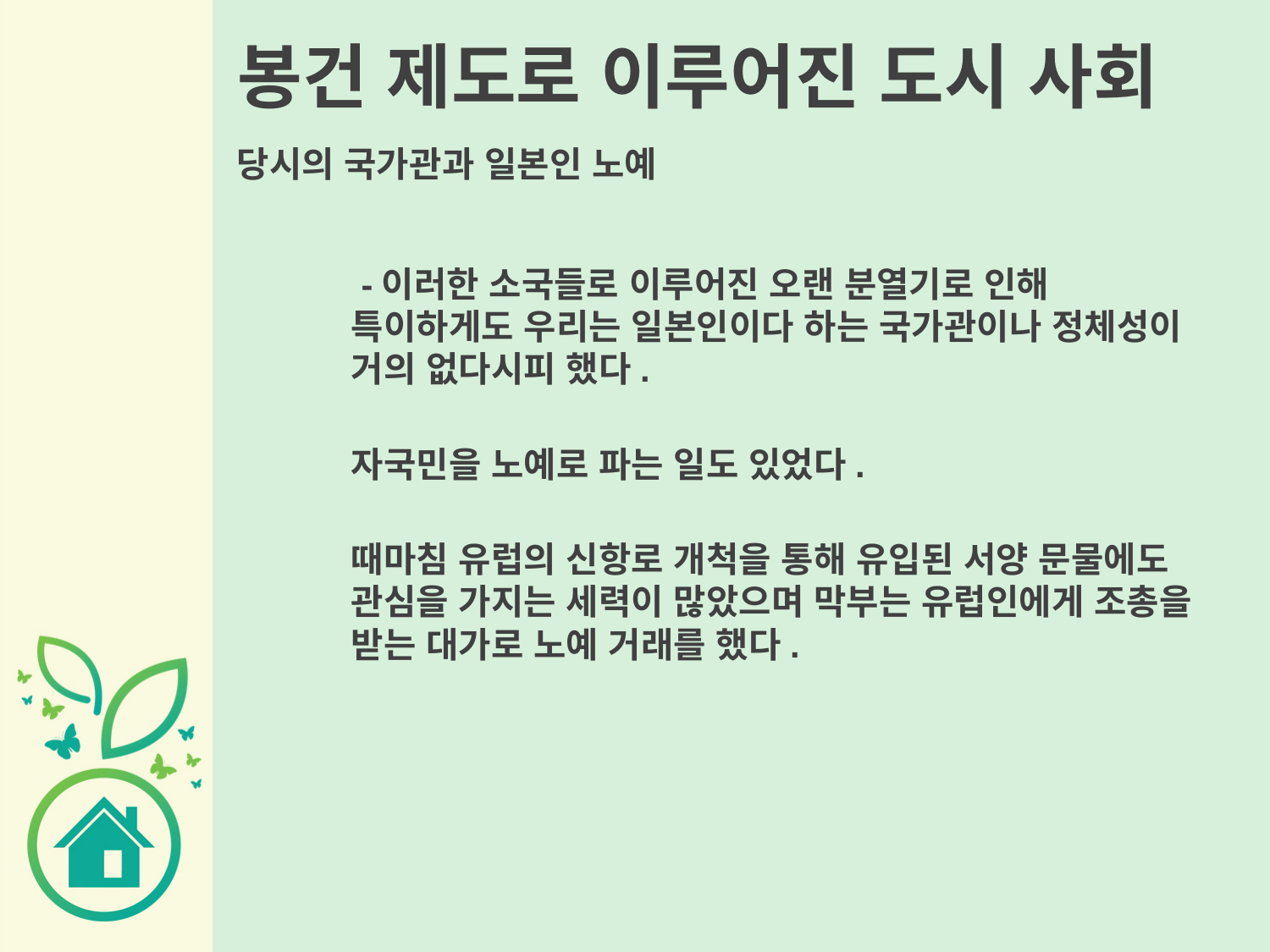

# 봉건 제도로 이루어진 도시 사회
당시의 국가관과 일본인 노예
 -이러한 소국들로 이루어진 오랜 분열기로 인해 특이하게도 우리는 일본인이다 하는 국가관이나 정체성이 거의 없다시피 했다.

자국민을 노예로 파는 일도 있었다.

때마침 유럽의 신항로 개척을 통해 유입된 서양 문물에도 관심을 가지는 세력이 많았으며 막부는 유럽인에게 조총을 받는 대가로 노예 거래를 했다.